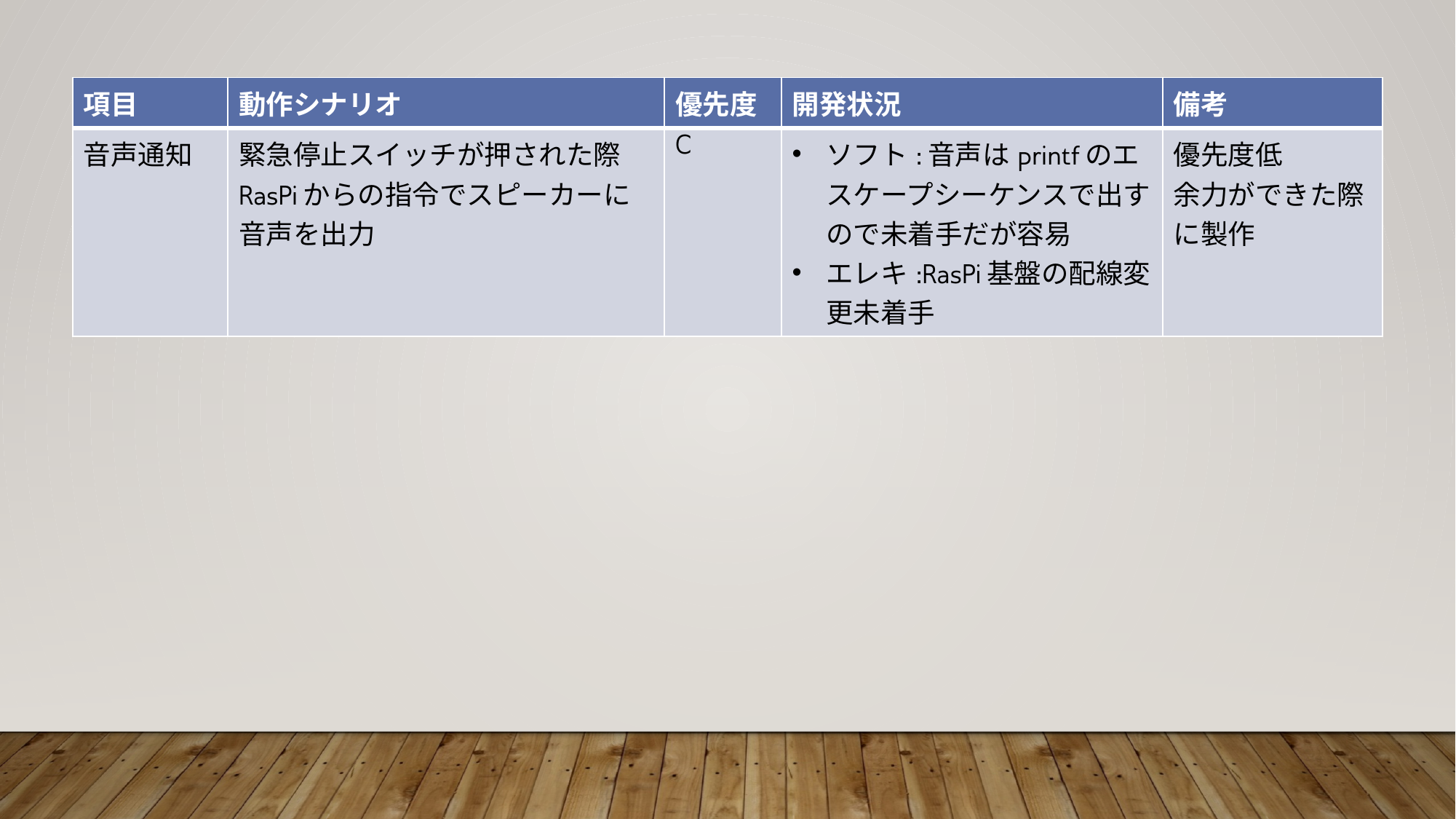

| 項目 | 動作シナリオ | 優先度 | 開発状況 | 備考 |
| --- | --- | --- | --- | --- |
| 音声通知 | 緊急停止スイッチが押された際RasPiからの指令でスピーカーに音声を出力 | C | ソフト:音声はprintfのエスケープシーケンスで出すので未着手だが容易 エレキ:RasPi基盤の配線変更未着手 | 優先度低 余力ができた際に製作 |